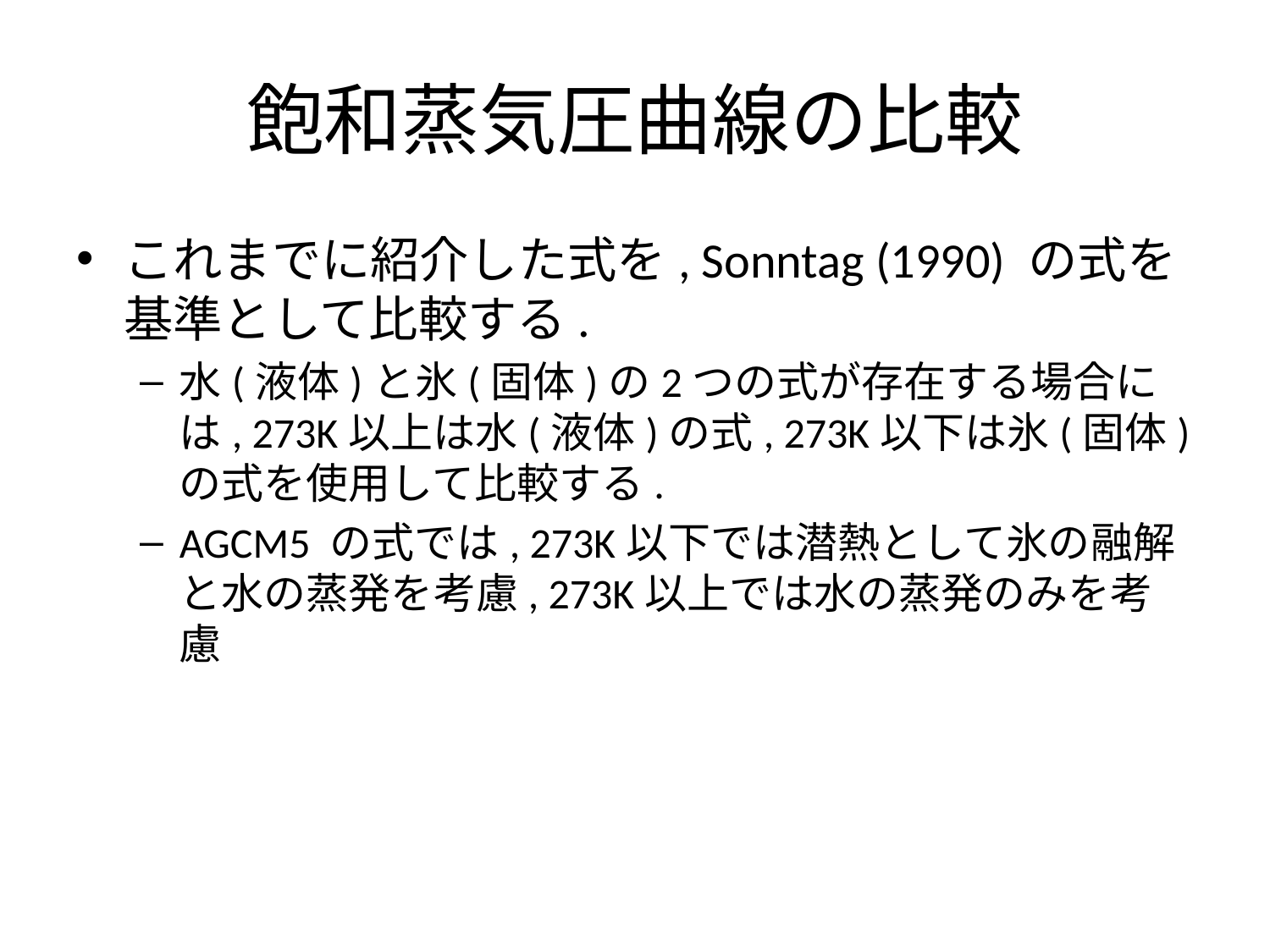

# 飽和蒸気圧曲線の比較
これまでに紹介した式を, Sonntag (1990) の式を基準として比較する.
水(液体)と氷(固体)の2つの式が存在する場合には, 273K以上は水(液体)の式, 273K以下は氷(固体)の式を使用して比較する.
AGCM5 の式では, 273K以下では潜熱として氷の融解と水の蒸発を考慮, 273K以上では水の蒸発のみを考慮